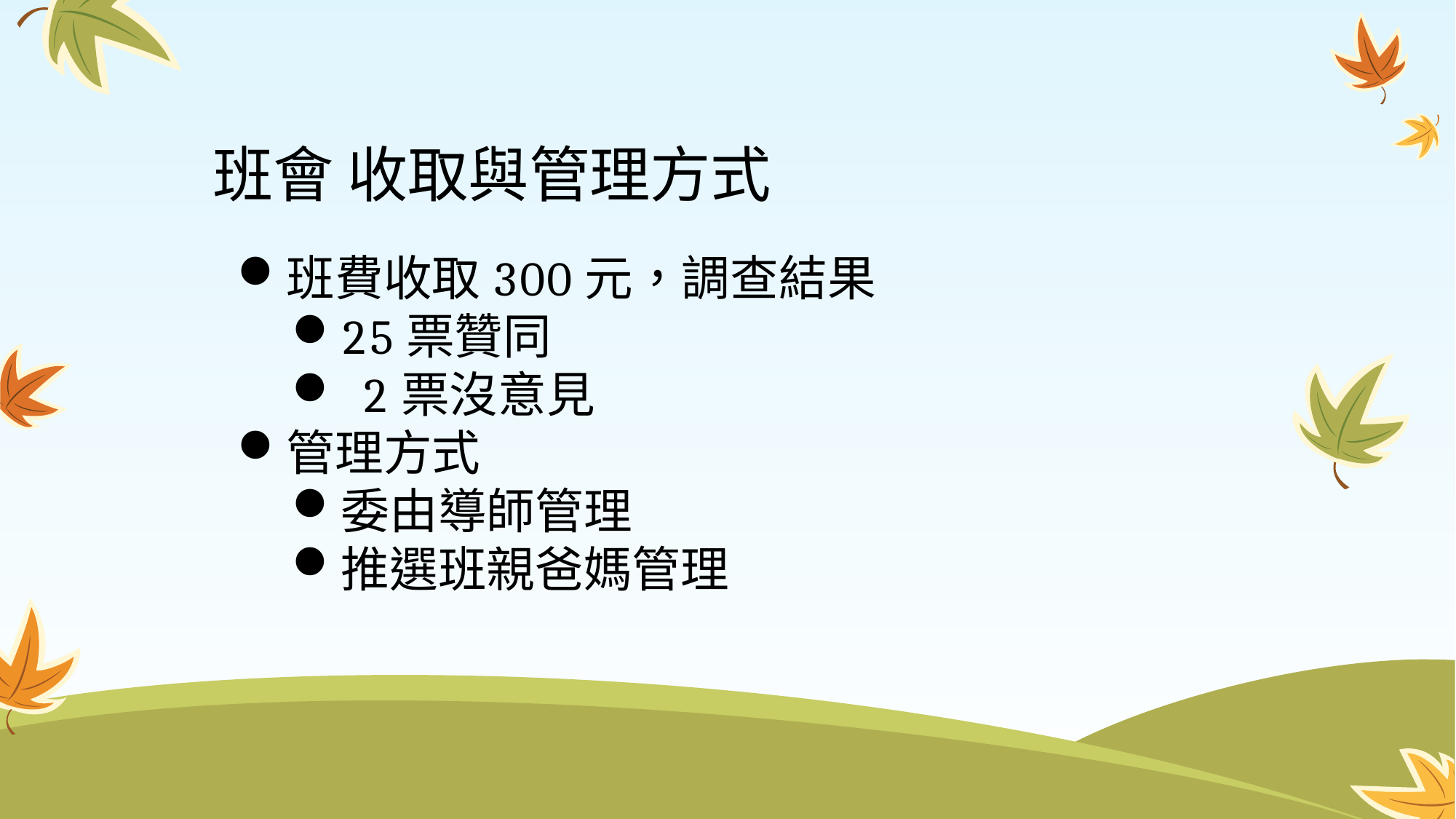

班會 收取與管理方式
班費收取300元，調查結果
25票贊同
  2票沒意見
管理方式
委由導師管理
推選班親爸媽管理